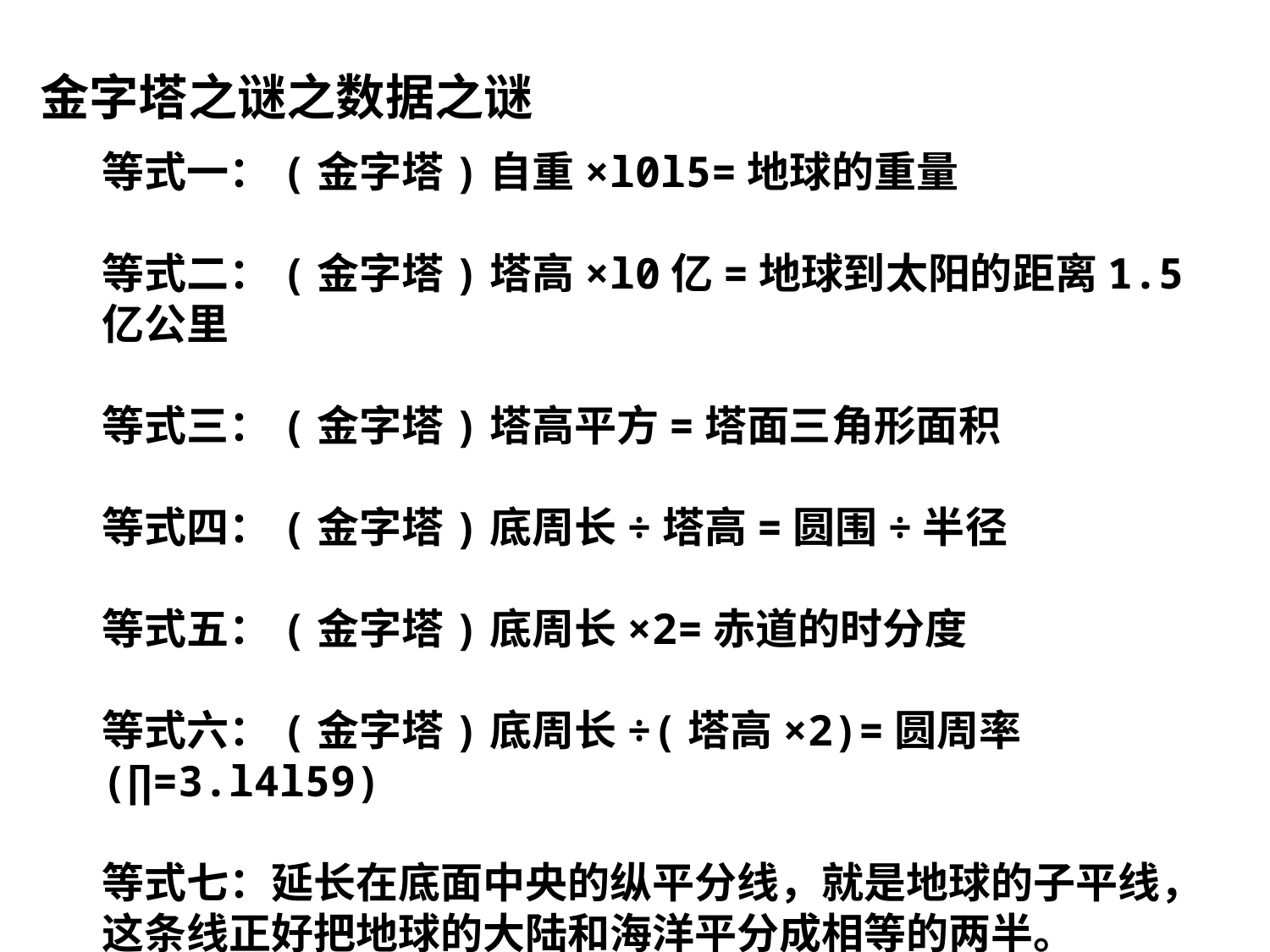

金字塔之谜之数据之谜
等式一：(金字塔)自重×l0l5=地球的重量
等式二：(金字塔)塔高×l0亿=地球到太阳的距离1.5亿公里
等式三：(金字塔)塔高平方=塔面三角形面积
等式四：(金字塔)底周长÷塔高=圆围÷半径
等式五：(金字塔)底周长×2=赤道的时分度
等式六：(金字塔)底周长÷(塔高×2)=圆周率(∏=3.l4l59)
等式七：延长在底面中央的纵平分线，就是地球的子平线，这条线正好把地球的大陆和海洋平分成相等的两半。
……